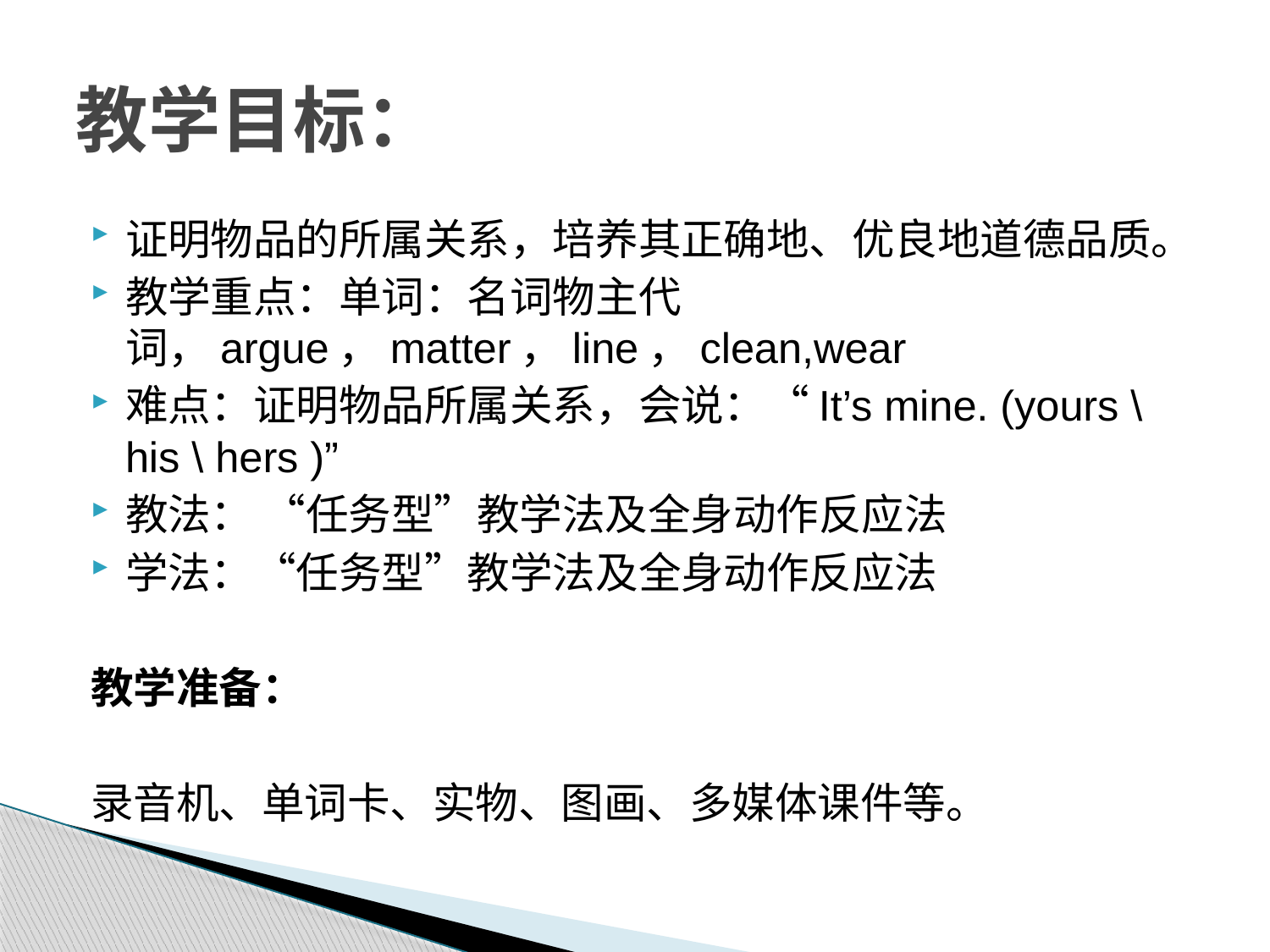

# 教学目标：
证明物品的所属关系，培养其正确地、优良地道德品质。
教学重点：单词：名词物主代词，argue，matter，line，clean,wear
难点：证明物品所属关系，会说：“It’s mine. (yours \ his \ hers )”
教法： “任务型”教学法及全身动作反应法
学法：“任务型”教学法及全身动作反应法

教学准备：

录音机、单词卡、实物、图画、多媒体课件等。